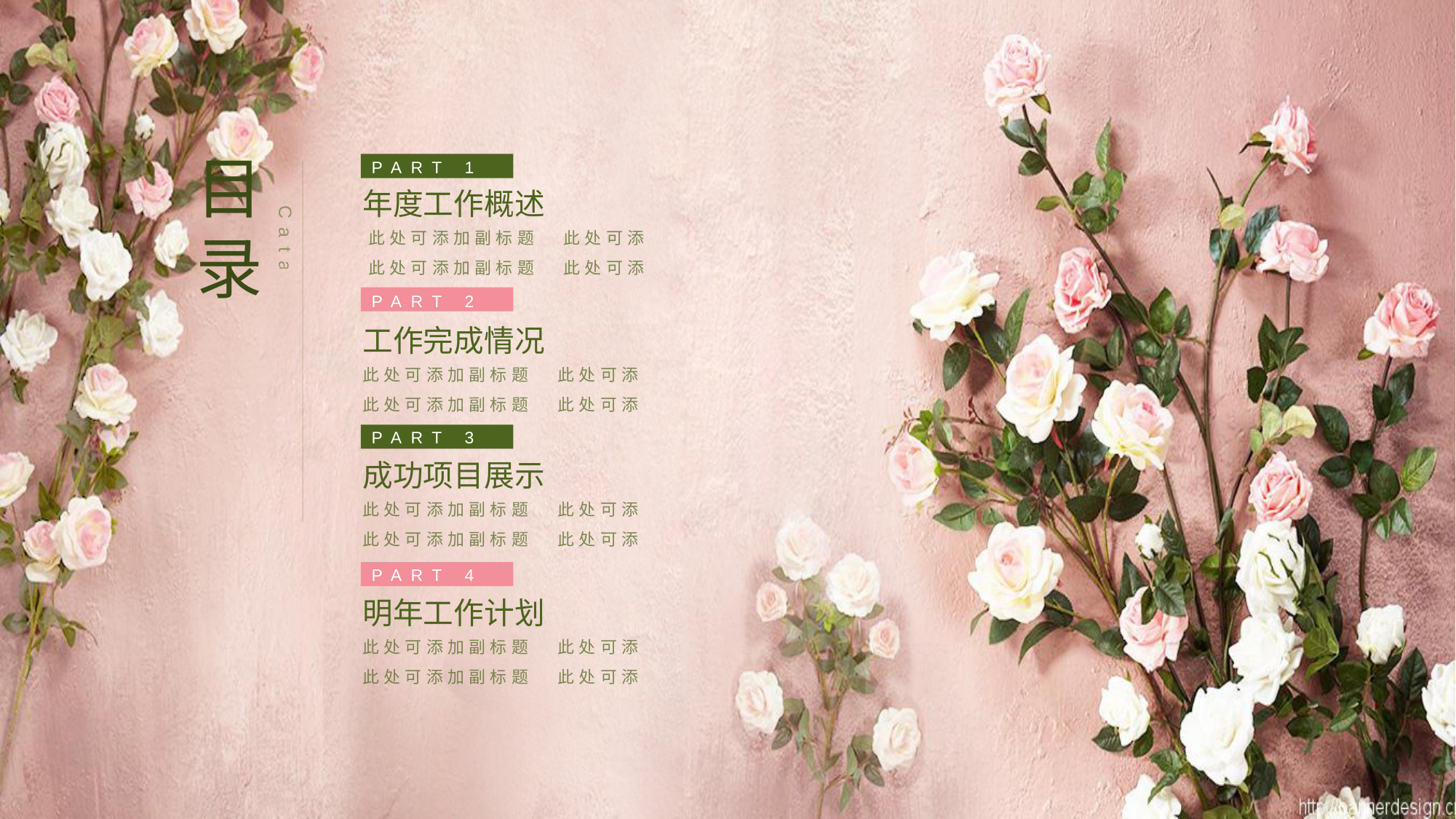

目
录
Catalog
PART 1

年度工作概述
此处可添加副标题   此处可添加副标题
此处可添加副标题   此处可添加副标题
PART 2

工作完成情况
此处可添加副标题   此处可添加副标题
此处可添加副标题   此处可添加副标题
PART 3

成功项目展示
此处可添加副标题   此处可添加副标题
此处可添加副标题   此处可添加副标题
PART 4

明年工作计划
此处可添加副标题   此处可添加副标题
此处可添加副标题   此处可添加副标题